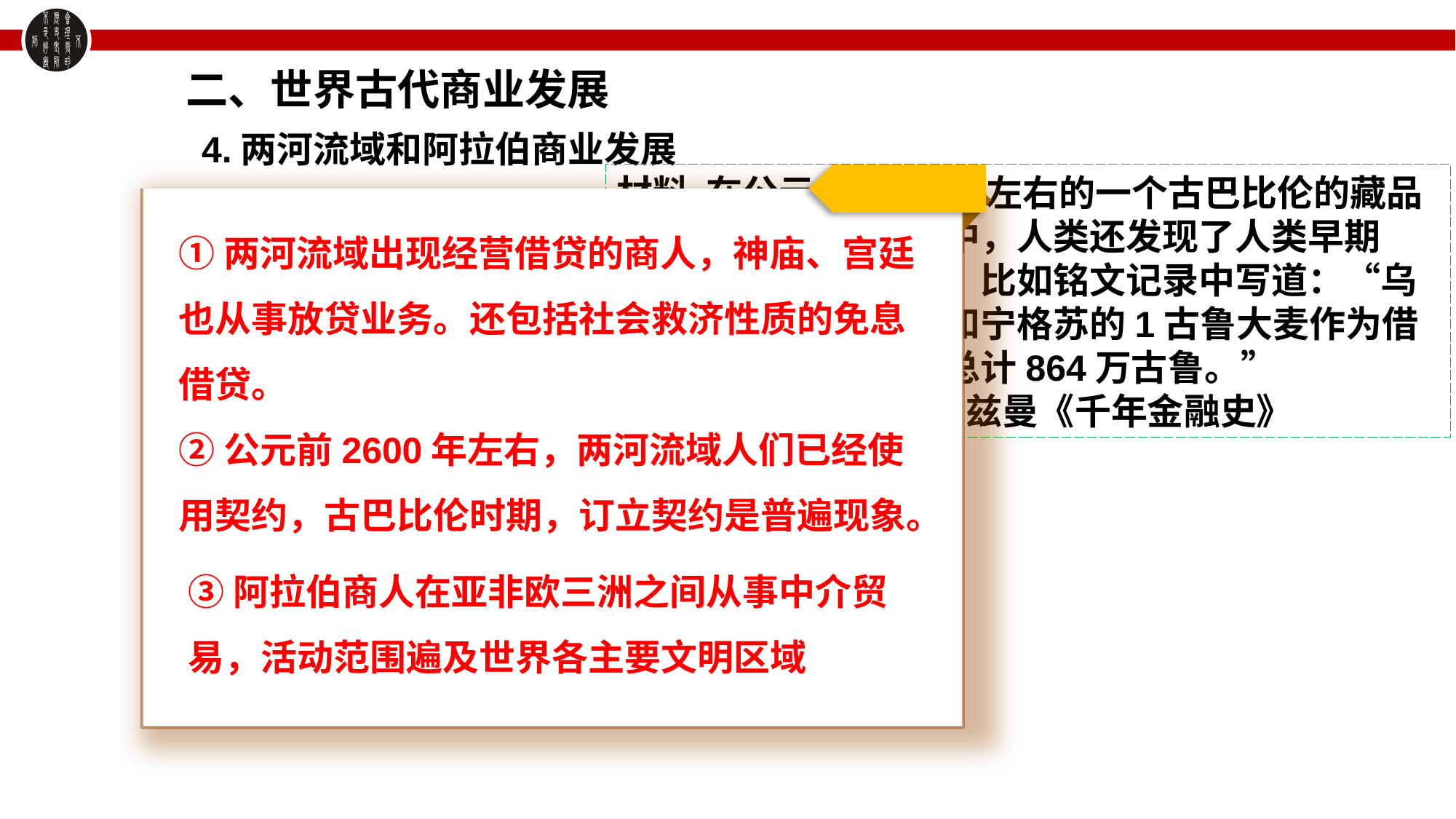

二、世界古代商业发展
4.两河流域和阿拉伯商业发展

材料  在公元前2400年左右的一个古巴比伦的藏品“美铁那铭文锥体”中，人类还发现了人类早期“利息”概念的诞生，比如铭文记录中写道：“乌玛的领袖应当将南舍和宁格苏的1古鲁大麦作为借贷。这会产生利息，总计864万古鲁。”
      ——【美】威廉戈兹曼《千年金融史》
①两河流域出现经营借贷的商人，神庙、宫廷也从事放贷业务。还包括社会救济性质的免息借贷。
②公元前2600年左右，两河流域人们已经使用契约，古巴比伦时期，订立契约是普遍现象。
③阿拉伯商人在亚非欧三洲之间从事中介贸易，活动范围遍及世界各主要文明区域